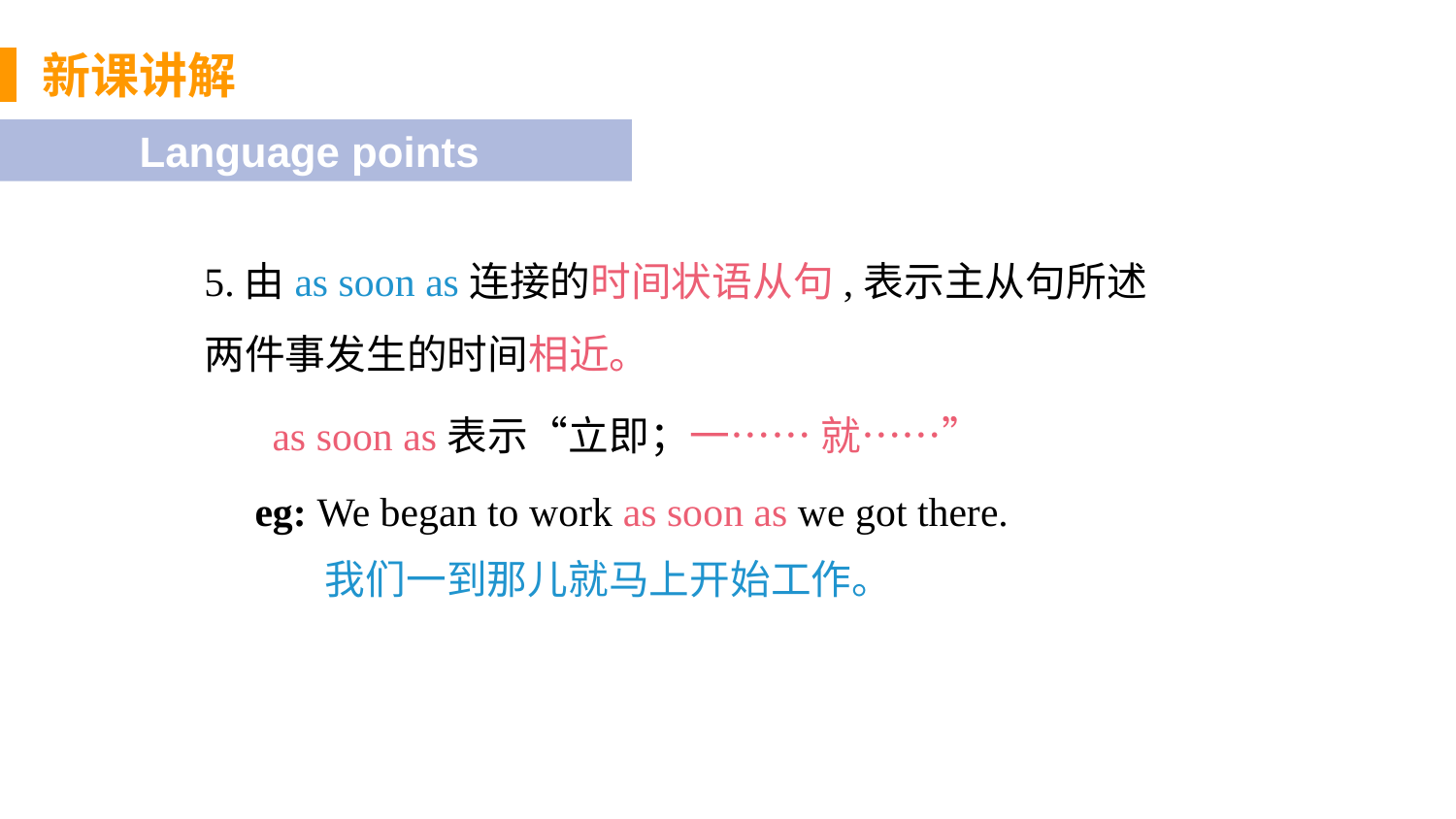

新课讲解

Language points
5.由as soon as连接的时间状语从句,表示主从句所述两件事发生的时间相近。
as soon as表示“立即；一…… 就……”
  eg: We began to work as soon as we got there.
         我们一到那儿就马上开始工作。